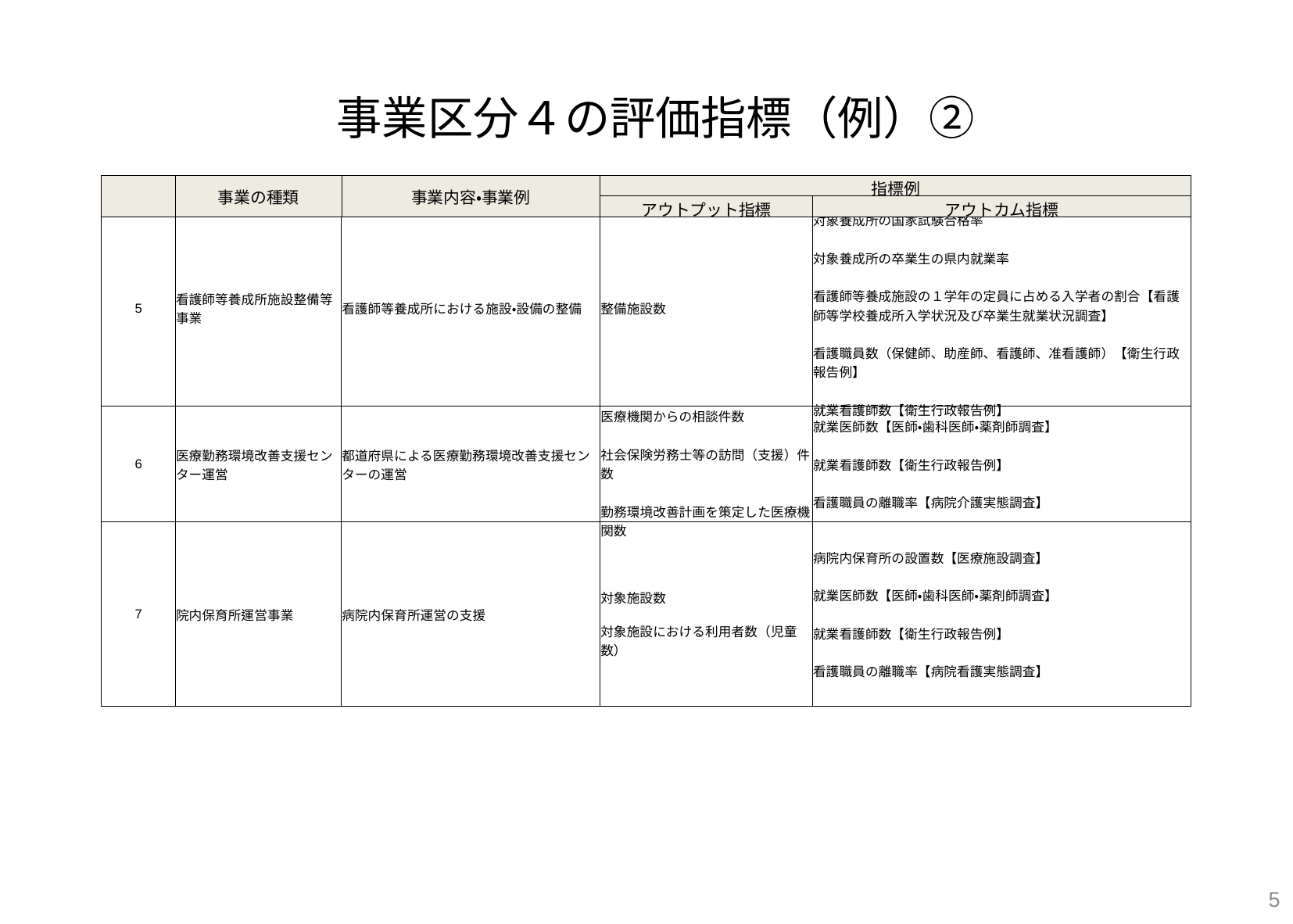

事業区分４の評価指標（例）②
|  | 事業の種類 | 事業内容・事業例 | 指標例 |  |
| --- | --- | --- | --- | --- |
|  |  |  | アウトプット指標 | アウトカム指標 |
| 5 | 看護師等養成所施設整備等事業 | 看護師等養成所における施設・設備の整備 | 整備施設数 | 対象養成所の国家試験合格率 対象養成所の卒業生の県内就業率 看護師等養成施設の１学年の定員に占める入学者の割合【看護師等学校養成所入学状況及び卒業生就業状況調査】 看護職員数（保健師、助産師、看護師、准看護師）【衛生行政報告例】 就業看護師数【衛生行政報告例】 |
| --- | --- | --- | --- | --- |
| 6 | 医療勤務環境改善支援センター運営 | 都道府県による医療勤務環境改善支援センターの運営 | 医療機関からの相談件数 社会保険労務士等の訪問（支援）件数 勤務環境改善計画を策定した医療機関数 | 就業医師数【医師・歯科医師・薬剤師調査】 就業看護師数【衛生行政報告例】 看護職員の離職率【病院介護実態調査】 |
| 7 | 院内保育所運営事業 | 病院内保育所運営の支援 | 対象施設数 対象施設における利用者数（児童数） | 病院内保育所の設置数【医療施設調査】 就業医師数【医師・歯科医師・薬剤師調査】 就業看護師数【衛生行政報告例】 看護職員の離職率【病院看護実態調査】 |
5